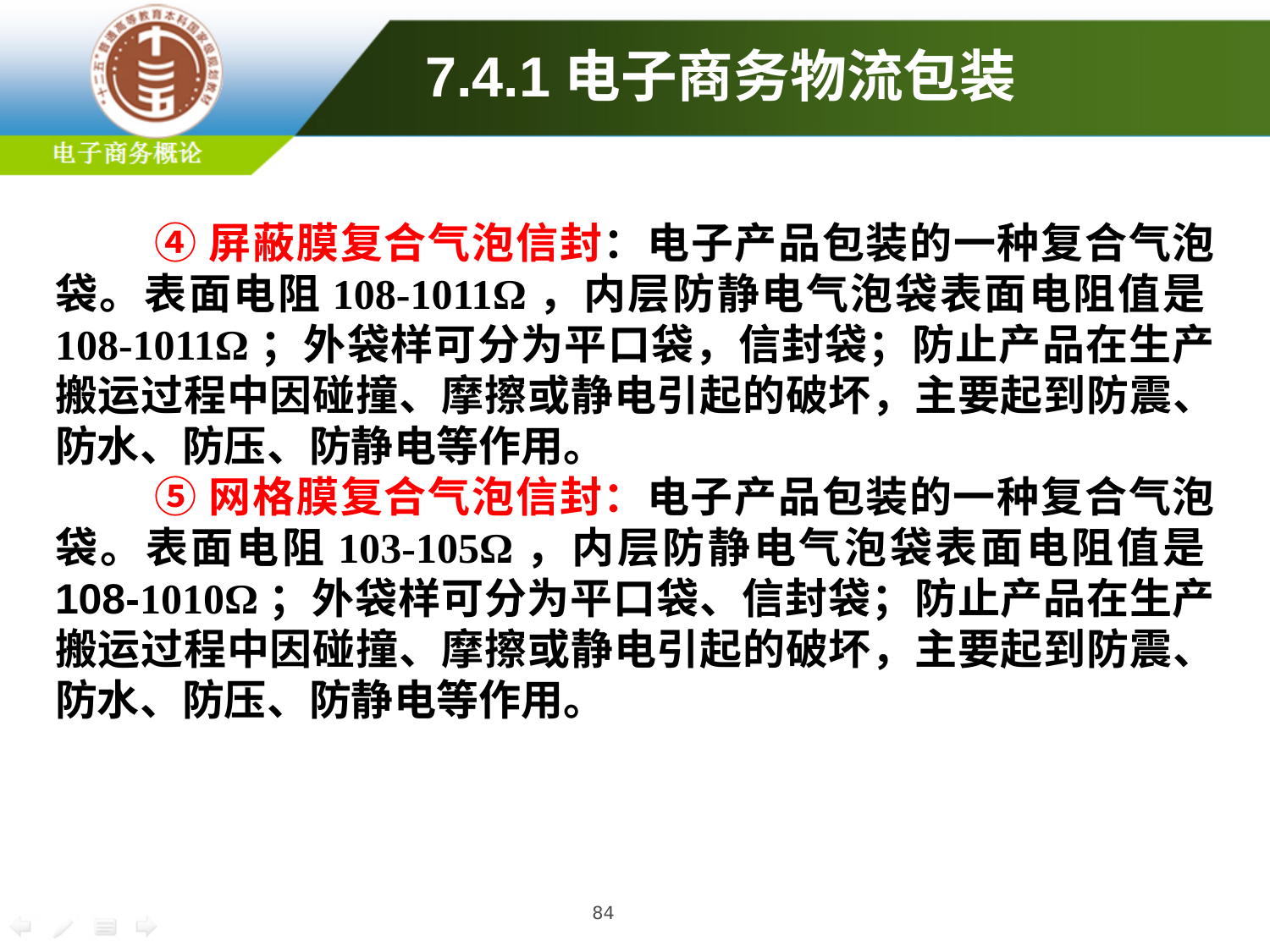

# 7.4.1电子商务物流包装
④屏蔽膜复合气泡信封：电子产品包装的一种复合气泡袋。表面电阻108-1011Ω，内层防静电气泡袋表面电阻值是108-1011Ω；外袋样可分为平口袋，信封袋；防止产品在生产搬运过程中因碰撞、摩擦或静电引起的破坏，主要起到防震、防水、防压、防静电等作用。
⑤网格膜复合气泡信封：电子产品包装的一种复合气泡袋。表面电阻103-105Ω，内层防静电气泡袋表面电阻值是108-1010Ω；外袋样可分为平口袋、信封袋；防止产品在生产搬运过程中因碰撞、摩擦或静电引起的破坏，主要起到防震、防水、防压、防静电等作用。
84